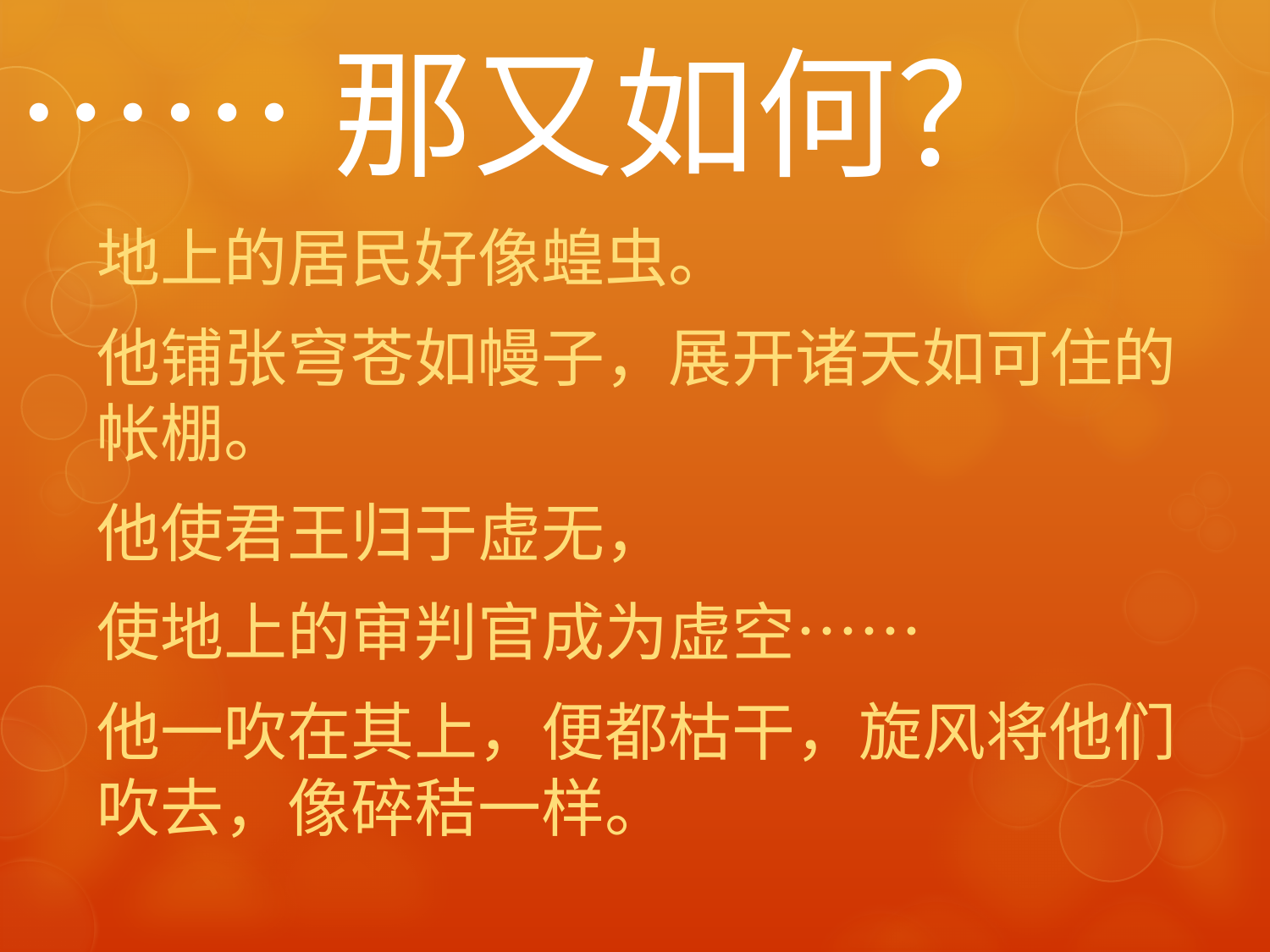

# ……那又如何？
地上的居民好像蝗虫。
他铺张穹苍如幔子，展开诸天如可住的帐棚。
他使君王归于虚无，
使地上的审判官成为虚空……
他一吹在其上，便都枯干，旋风将他们吹去，像碎秸一样。